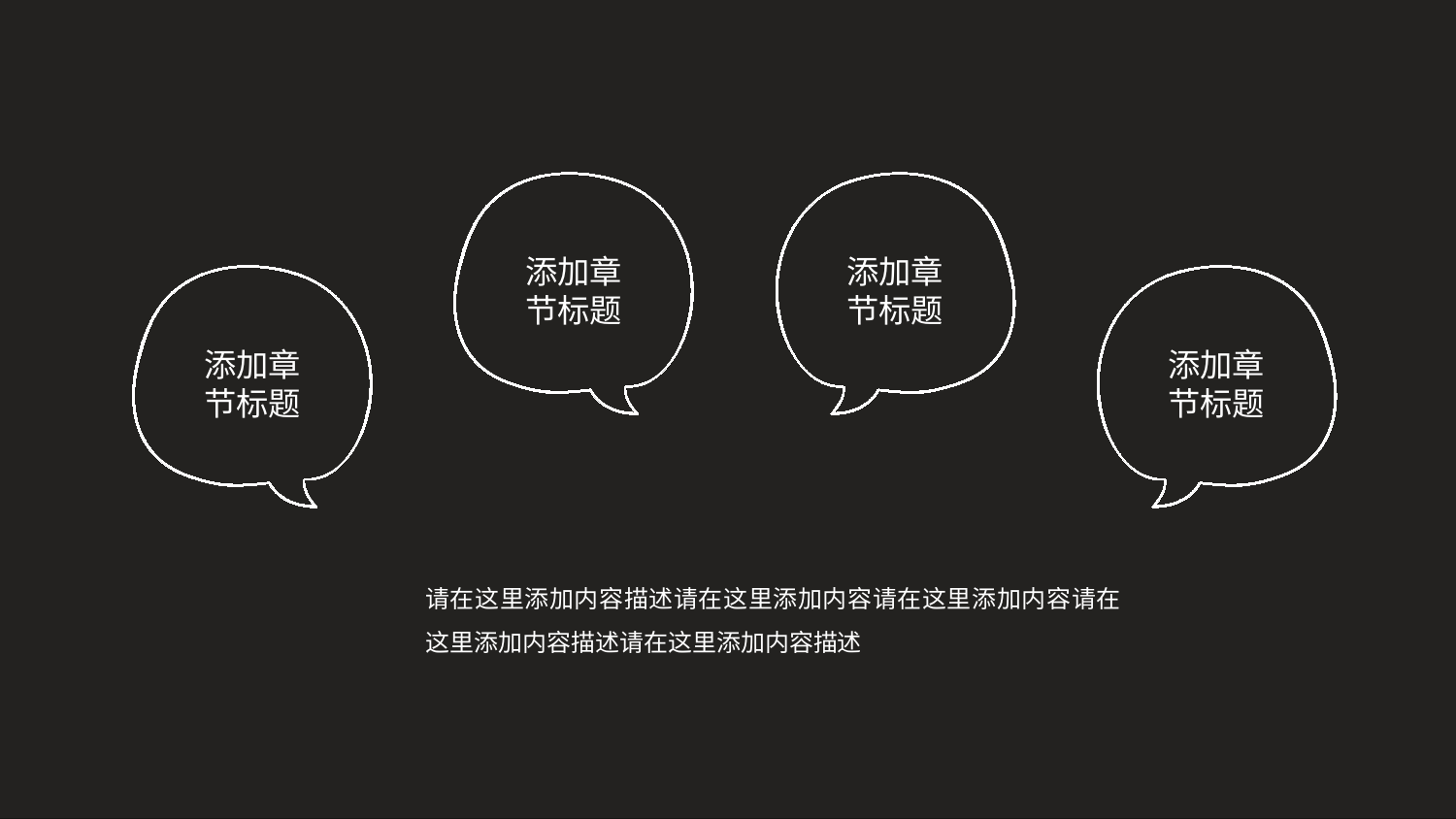

添加章
节标题
添加章
节标题
添加章
节标题
添加章
节标题
请在这里添加内容描述请在这里添加内容请在这里添加内容请在这里添加内容描述请在这里添加内容描述